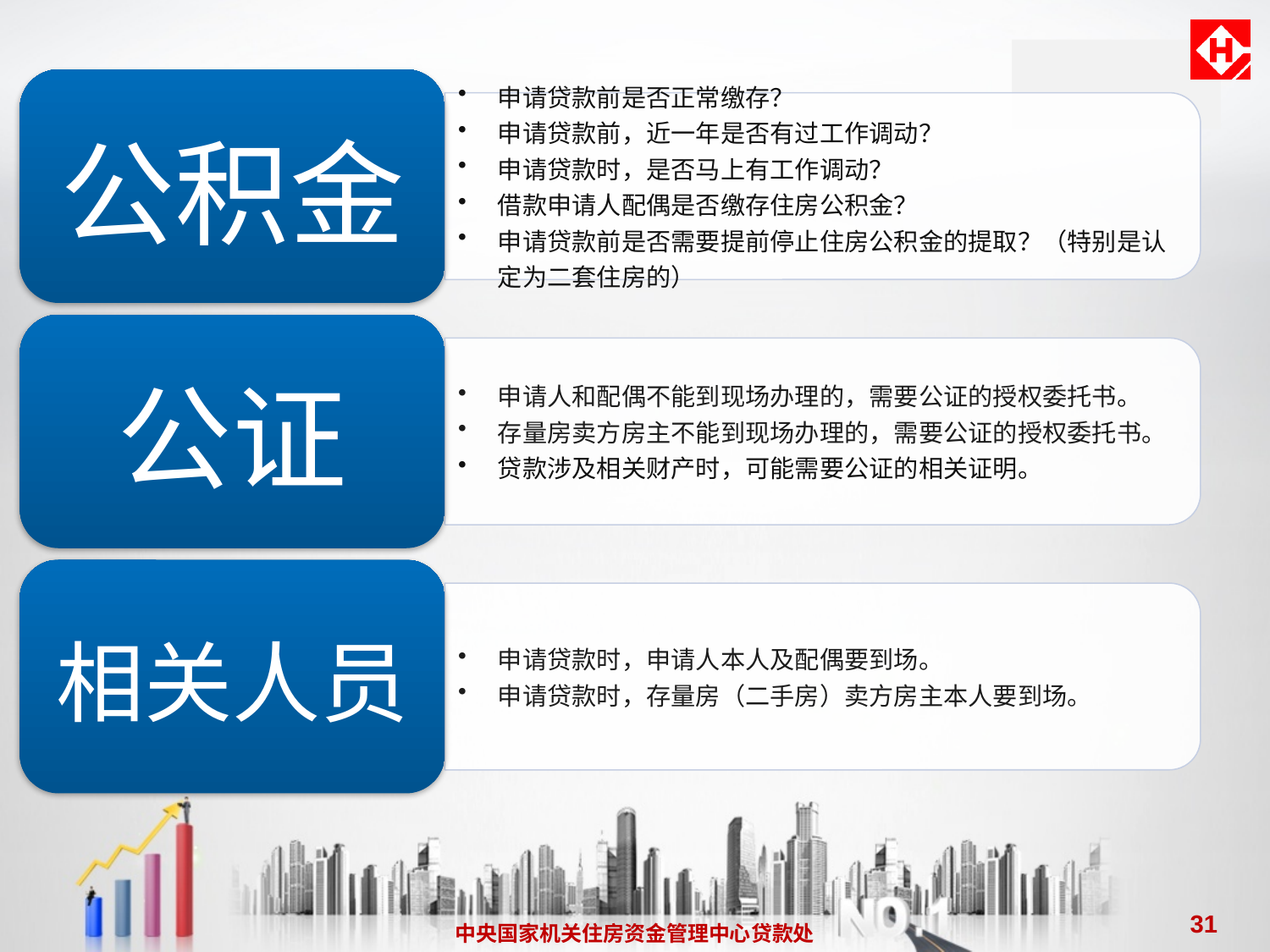

公积金
申请人和配偶不能到现场办理的，需要公证的授权委托书。
相关人员
申请贷款前是否正常缴存？
申请贷款前，近一年是否有过工作调动？
申请贷款时，是否马上有工作调动？
公证
存量房卖方房主不能到现场办理的，需要公证的授权委托书。
申请贷款时，申请人本人及配偶要到场。
申请贷款时，存量房（二手房）卖方房主本人要到场。
借款申请人配偶是否缴存住房公积金？
贷款涉及相关财产时，可能需要公证的相关证明。
申请贷款前是否需要提前停止住房公积金的提取？（特别是认定为二套住房的）
31
中央国家机关住房资金管理中心贷款处